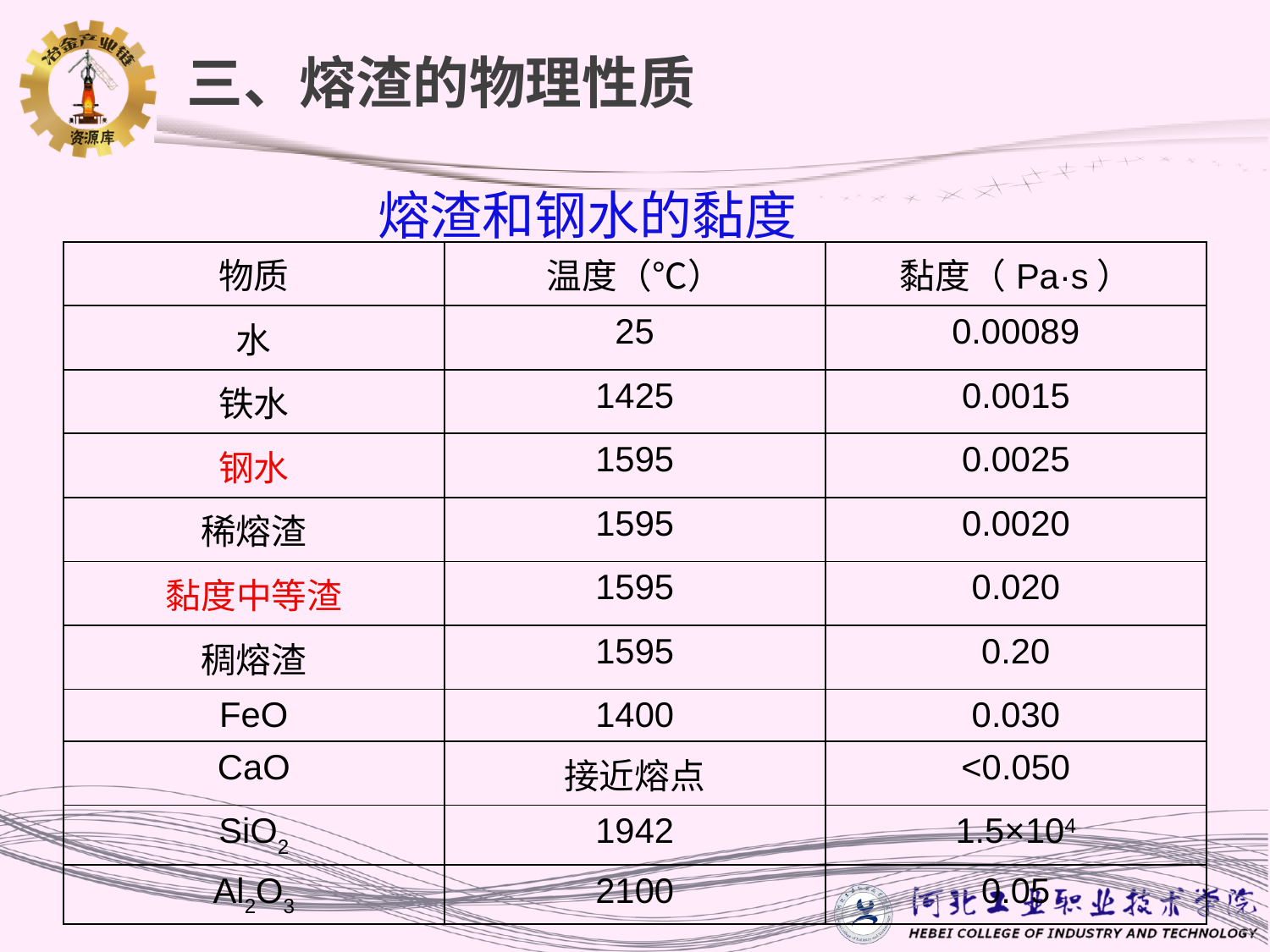

三、熔渣的物理性质
# 熔渣和钢水的黏度
| 物质 | 温度（℃） | 黏度（Pa·s） |
| --- | --- | --- |
| 水 | 25 | 0.00089 |
| 铁水 | 1425 | 0.0015 |
| 钢水 | 1595 | 0.0025 |
| 稀熔渣 | 1595 | 0.0020 |
| 黏度中等渣 | 1595 | 0.020 |
| 稠熔渣 | 1595 | 0.20 |
| FeO | 1400 | 0.030 |
| CaO | 接近熔点 | <0.050 |
| SiO2 | 1942 | 1.5×104 |
| Al2O3 | 2100 | 0.05 |